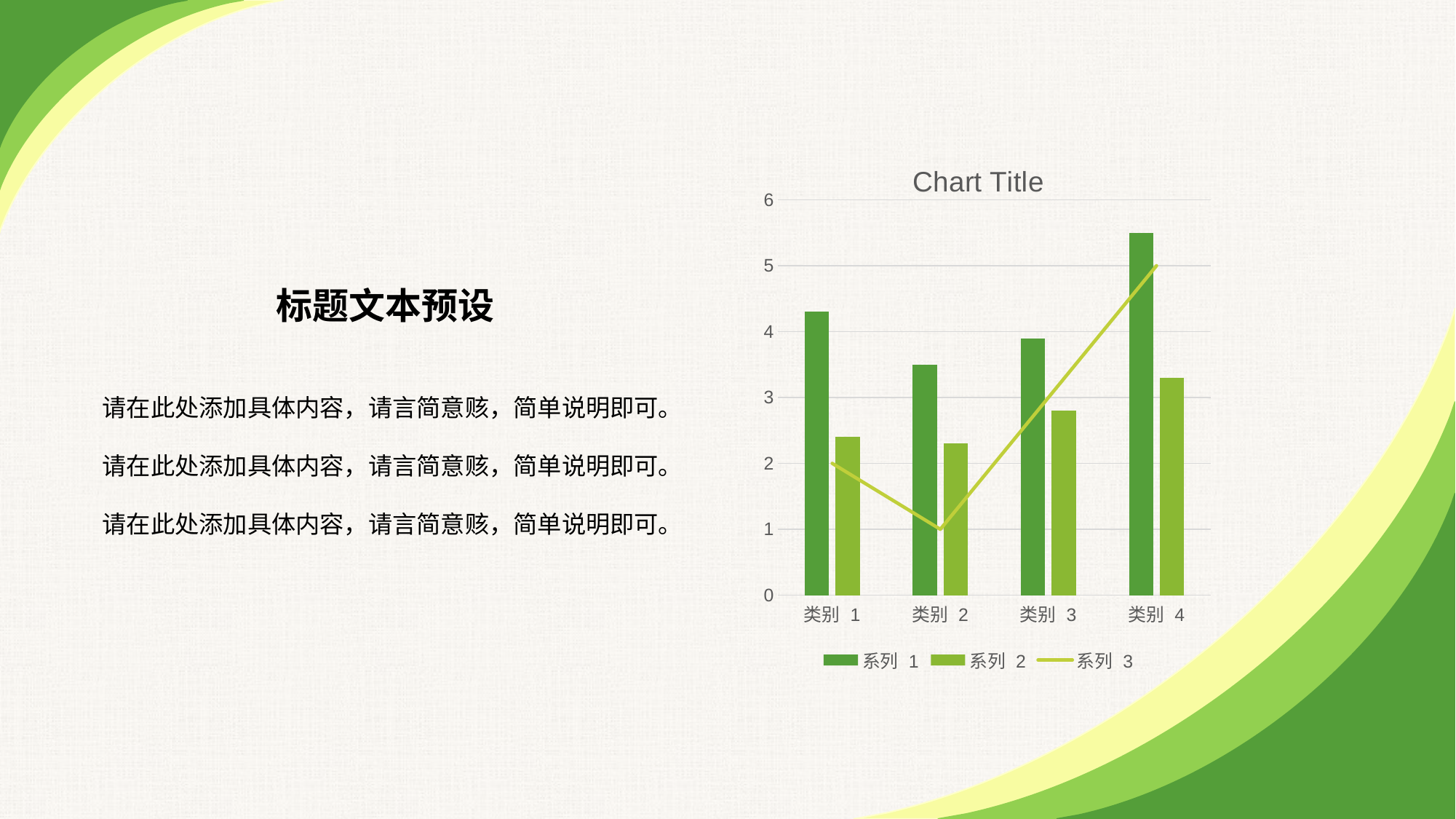

### Chart:

| Category | 系列 1 | 系列 2 | 系列 3 |
|---|---|---|---|
| 类别 1 | 4.3 | 2.4 | 2.0 |
| 类别 2 | 3.5 | 2.3 | 1.0 |
| 类别 3 | 3.9 | 2.8 | 3.0 |
| 类别 4 | 5.5 | 3.3 | 5.0 |
标题文本预设
请在此处添加具体内容，请言简意赅，简单说明即可。
请在此处添加具体内容，请言简意赅，简单说明即可。
请在此处添加具体内容，请言简意赅，简单说明即可。